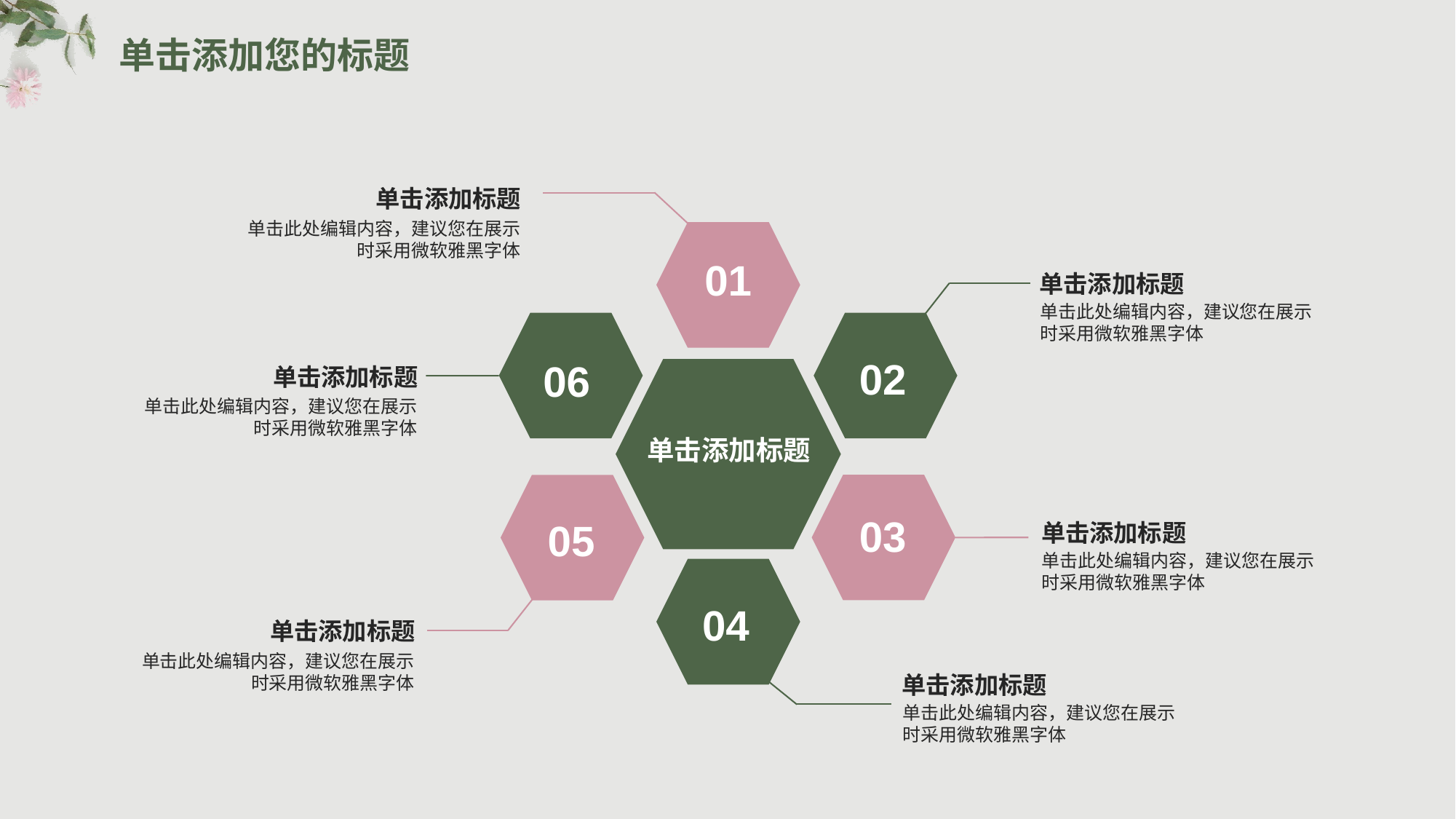

单击添加您的标题
单击添加标题

单击此处编辑内容，建议您在展示时采用微软雅黑字体

01
单击添加标题

单击此处编辑内容，建议您在展示时采用微软雅黑字体

02
06
单击添加标题

单击此处编辑内容，建议您在展示时采用微软雅黑字体
单击添加标题

03
05
单击添加标题

单击此处编辑内容，建议您在展示时采用微软雅黑字体

04

单击添加标题

单击此处编辑内容，建议您在展示时采用微软雅黑字体
单击添加标题

单击此处编辑内容，建议您在展示时采用微软雅黑字体